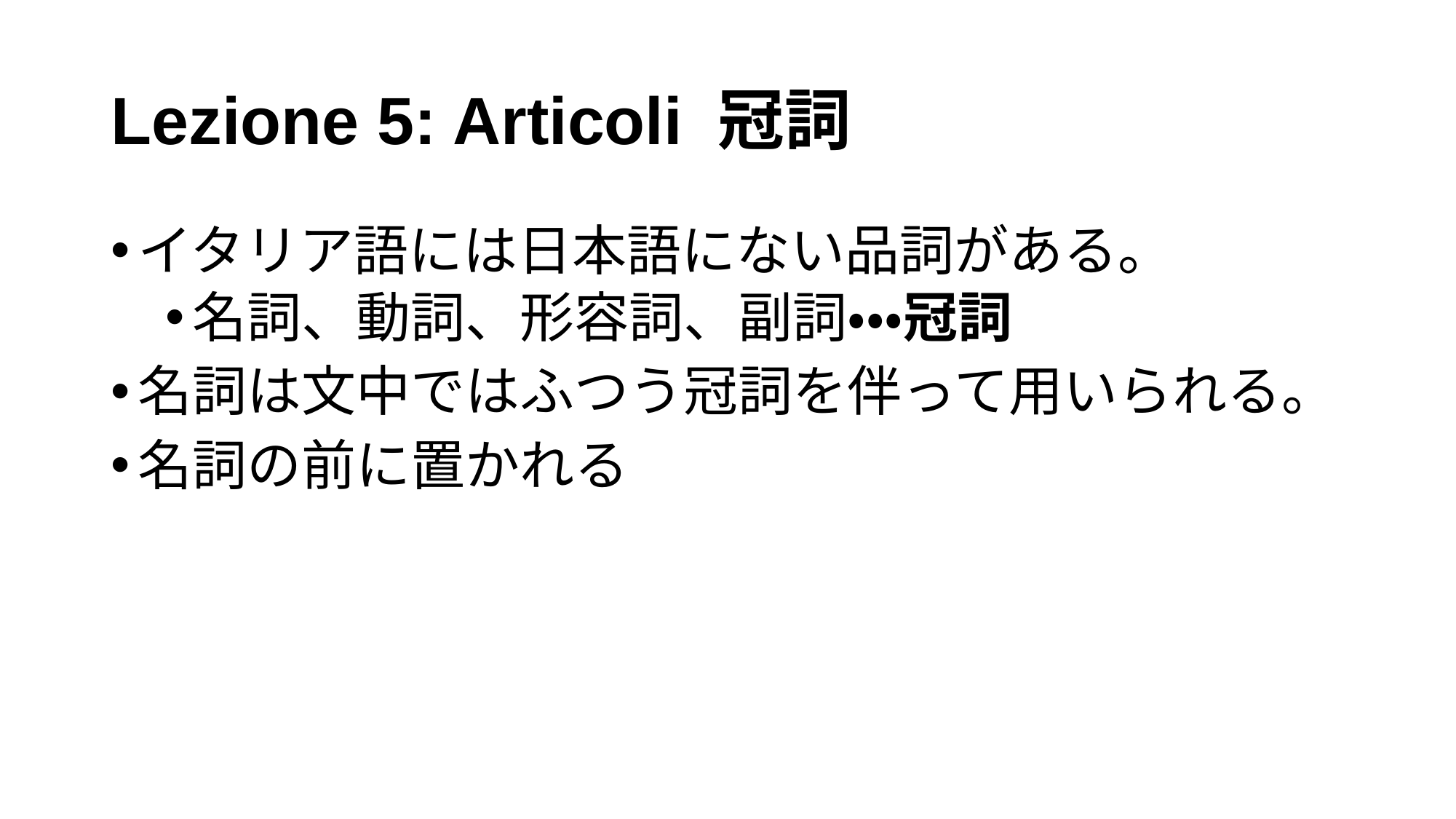

# Lezione 5: Articoli 冠詞
イタリア語には日本語にない品詞がある。
名詞、動詞、形容詞、副詞・・・冠詞
名詞は文中ではふつう冠詞を伴って用いられる。
名詞の前に置かれる